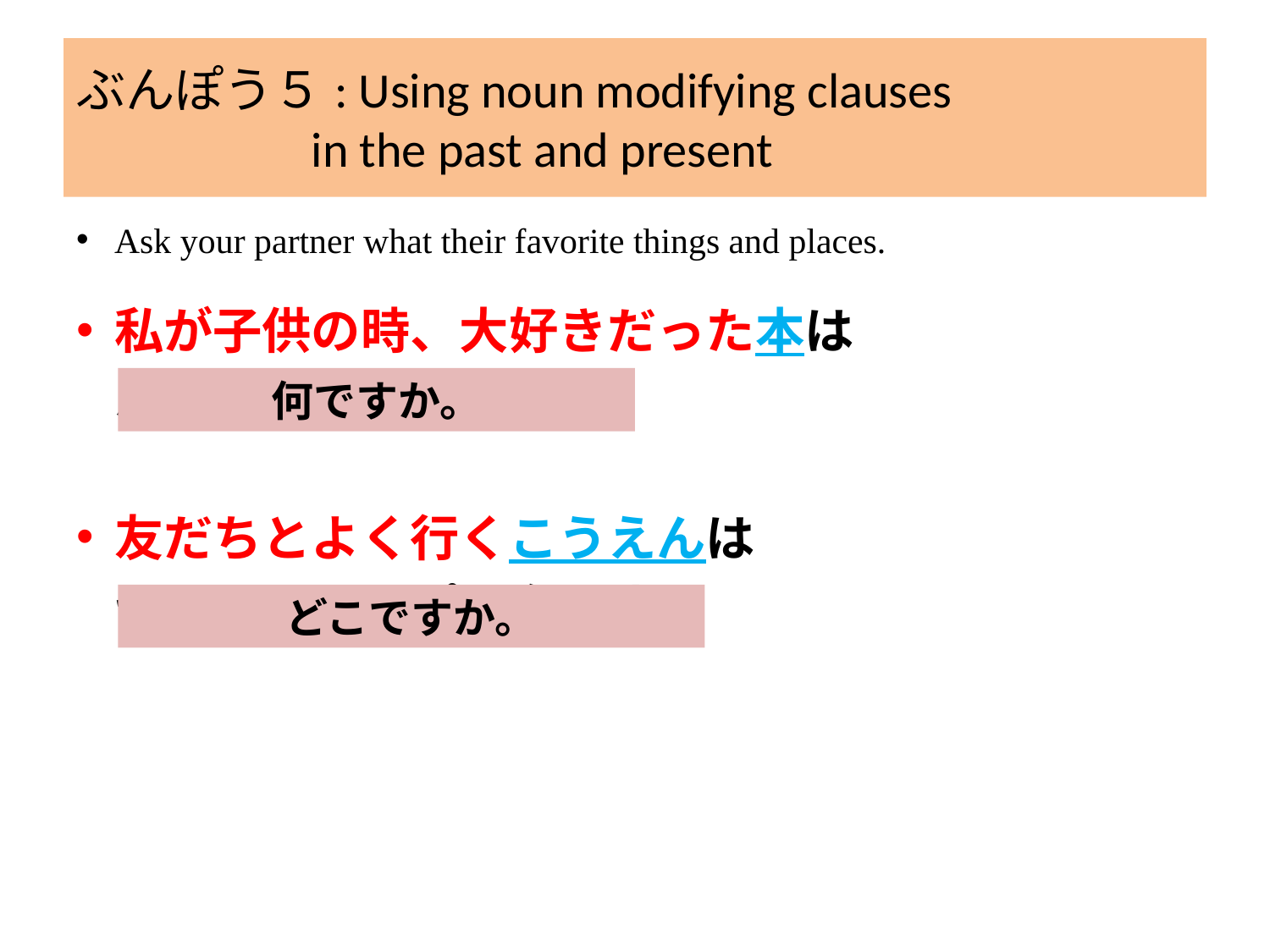

# ぶんぽう５: Using noun modifying clauses in the past and present
Ask your partner what their favorite things and places.

私が子供の時、大好きだった本は
	ハリー・ポッターです。

友だちとよく行くこうえんは
	セントラル・パークです。
何ですか。
どこですか。